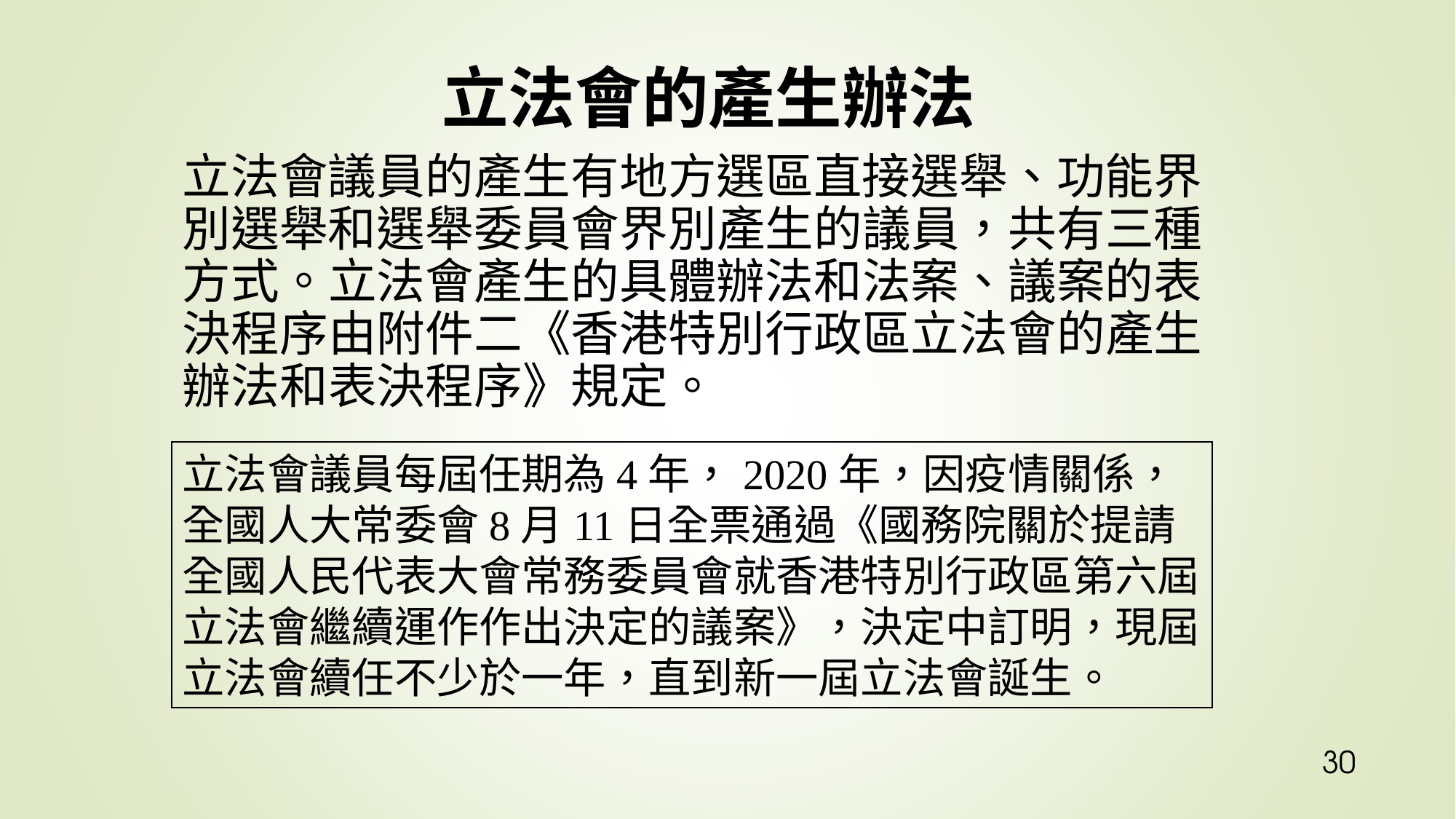

立法會的產生辦法
立法會議員的產生有地方選區直接選舉、功能界別選舉和選舉委員會界別產生的議員，共有三種方式。立法會產生的具體辦法和法案、議案的表決程序由附件二《香港特別行政區立法會的產生辦法和表決程序》規定。

立法會議員每屆任期為4年，2020年，因疫情關係，全國人大常委會8月11日全票通過《國務院關於提請全國人民代表大會常務委員會就香港特別行政區第六屆立法會繼續運作作出決定的議案》，決定中訂明，現屆立法會續任不少於一年，直到新一屆立法會誕生。
30